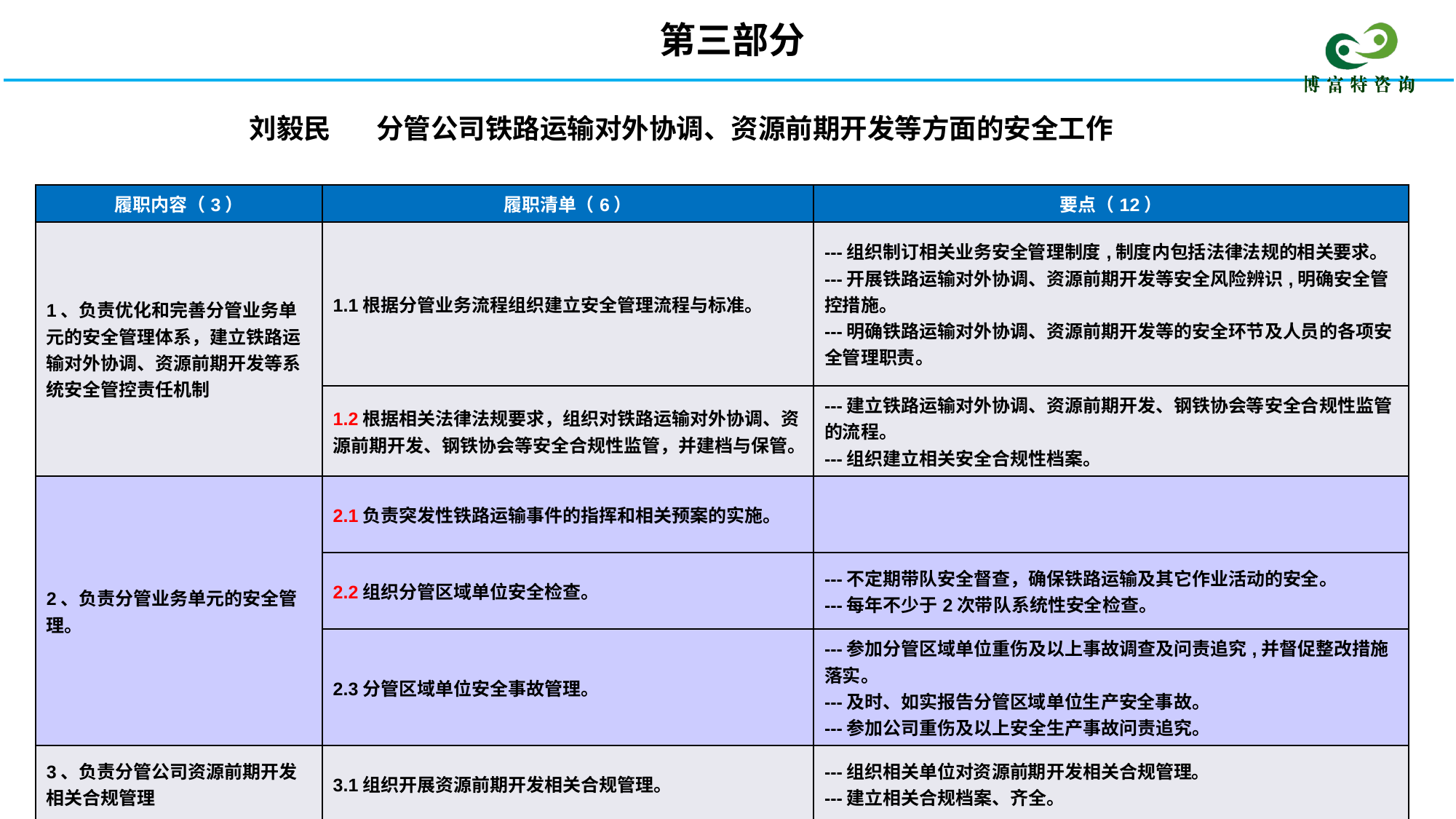

第三部分
刘毅民
分管公司铁路运输对外协调、资源前期开发等方面的安全工作
| 履职内容（3） | 履职清单（6） | 要点（12） |
| --- | --- | --- |
| 1、负责优化和完善分管业务单元的安全管理体系，建立铁路运输对外协调、资源前期开发等系统安全管控责任机制 | 1.1根据分管业务流程组织建立安全管理流程与标准。 | ---组织制订相关业务安全管理制度,制度内包括法律法规的相关要求。 ---开展铁路运输对外协调、资源前期开发等安全风险辨识,明确安全管控措施。 ---明确铁路运输对外协调、资源前期开发等的安全环节及人员的各项安全管理职责。 |
|  | 1.2根据相关法律法规要求，组织对铁路运输对外协调、资源前期开发、钢铁协会等安全合规性监管，并建档与保管。 | ---建立铁路运输对外协调、资源前期开发、钢铁协会等安全合规性监管的流程。 ---组织建立相关安全合规性档案。 |
| 2、负责分管业务单元的安全管理。 | 2.1负责突发性铁路运输事件的指挥和相关预案的实施。 |  |
|  | 2.2组织分管区域单位安全检查。 | ---不定期带队安全督查，确保铁路运输及其它作业活动的安全。 ---每年不少于2次带队系统性安全检查。 |
|  | 2.3分管区域单位安全事故管理。 | ---参加分管区域单位重伤及以上事故调查及问责追究,并督促整改措施落实。 ---及时、如实报告分管区域单位生产安全事故。 ---参加公司重伤及以上安全生产事故问责追究。 |
| 3、负责分管公司资源前期开发相关合规管理 | 3.1组织开展资源前期开发相关合规管理。 | ---组织相关单位对资源前期开发相关合规管理。 ---建立相关合规档案、齐全。 |